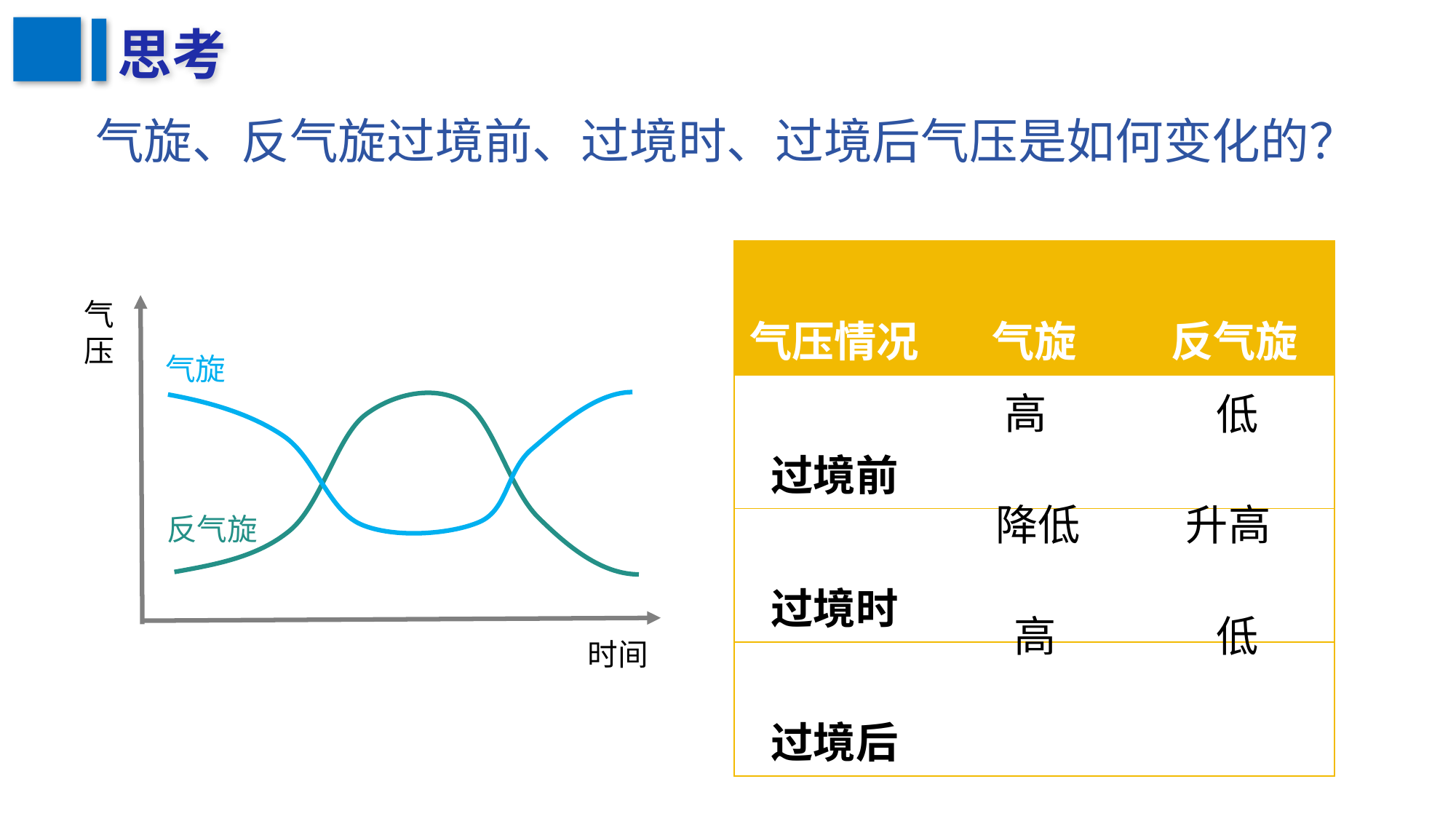

思考

   气旋、反气旋过境前、过境时、过境后气压是如何变化的？
| 气压情况 | 气旋 | 反气旋 |
| --- | --- | --- |
| 过境前 |  |  |
| 过境时 |  |  |
| 过境后 |  |  |
气压
气旋

反气旋
时间
高
低
降低
升高
高
低